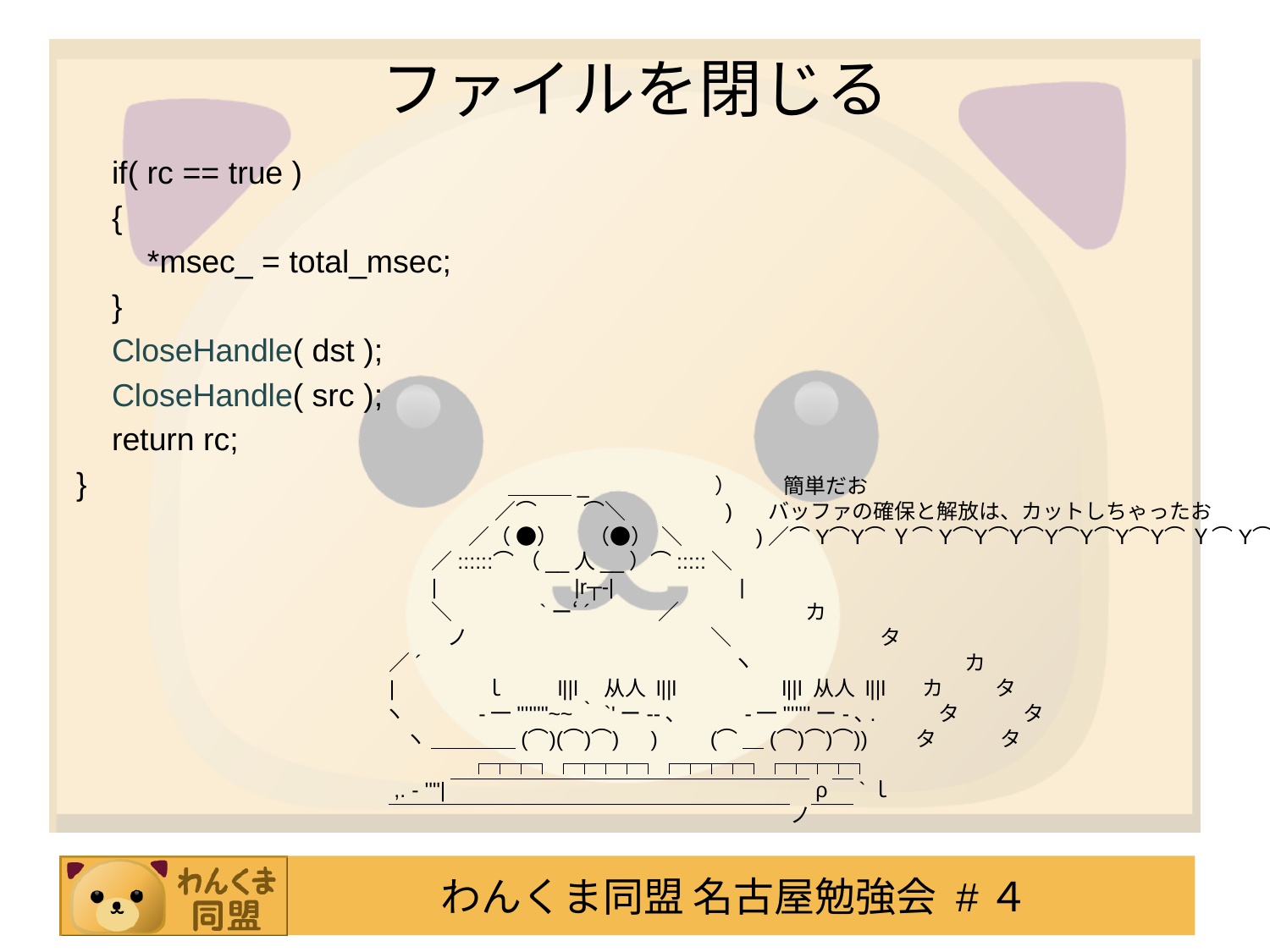

# ファイルを閉じる
    if( rc == true )
    {
        *msec_ = total_msec;
    }
    CloseHandle( dst );
    CloseHandle( src );
    return rc;
}
　　　　　　 　   ＿＿＿_ 　　 　　　 ） 　　簡単だお
　　　　　　　 ／⌒　 　⌒＼ 　　　　 )　  バッファの確保と解放は、カットしちゃったお
　　　　　　／（ ●）  　（●）  ＼　　 　)／⌒Y⌒Y⌒Ｙ⌒Y⌒Y⌒Y⌒Y⌒Y⌒Y⌒Y⌒Ｙ⌒Y⌒Y丶
　　　　 ／::::::⌒（__人__）⌒:::::＼
　　　　|　　　　　　|r┬-|　　　　　  |
　　　　 ＼ 　 　 　 `ー‘´ 　 　  ／　　　　　　カ
　　　　　ノ　　　　　　　　　　 　 ＼　　　　　　　タ
　　 ／´　　　　　　　　　　　　  　　ヽ 　 　 　 　 　 　 　 　 カ
　　|　　　　ｌ　　 l||l　从人 l||l 　　　　 l||l 从人 l||l 　 カ 　 　タ
　　ヽ　　　 -一''''''"~~｀`'ー--､　　　-一'''''''ー-､. 　 　 タ　　　タ
　　　ヽ ＿＿＿＿(⌒)(⌒)⌒)　)　　(⌒＿(⌒)⌒)⌒))　　タ　　　タ
　　　　　　┌┬┬┐┌┬┬┬┐┌┬┬┬┐┌┬┬┬┐
　　 ,. - ''"|￣￣￣￣￣￣￣￣￣￣￣￣￣￣￣￣￣ρ￣`ｌ
　　 ￣￣￣￣￣￣￣￣￣￣￣￣￣￣￣￣￣￣￣ノ￣￣